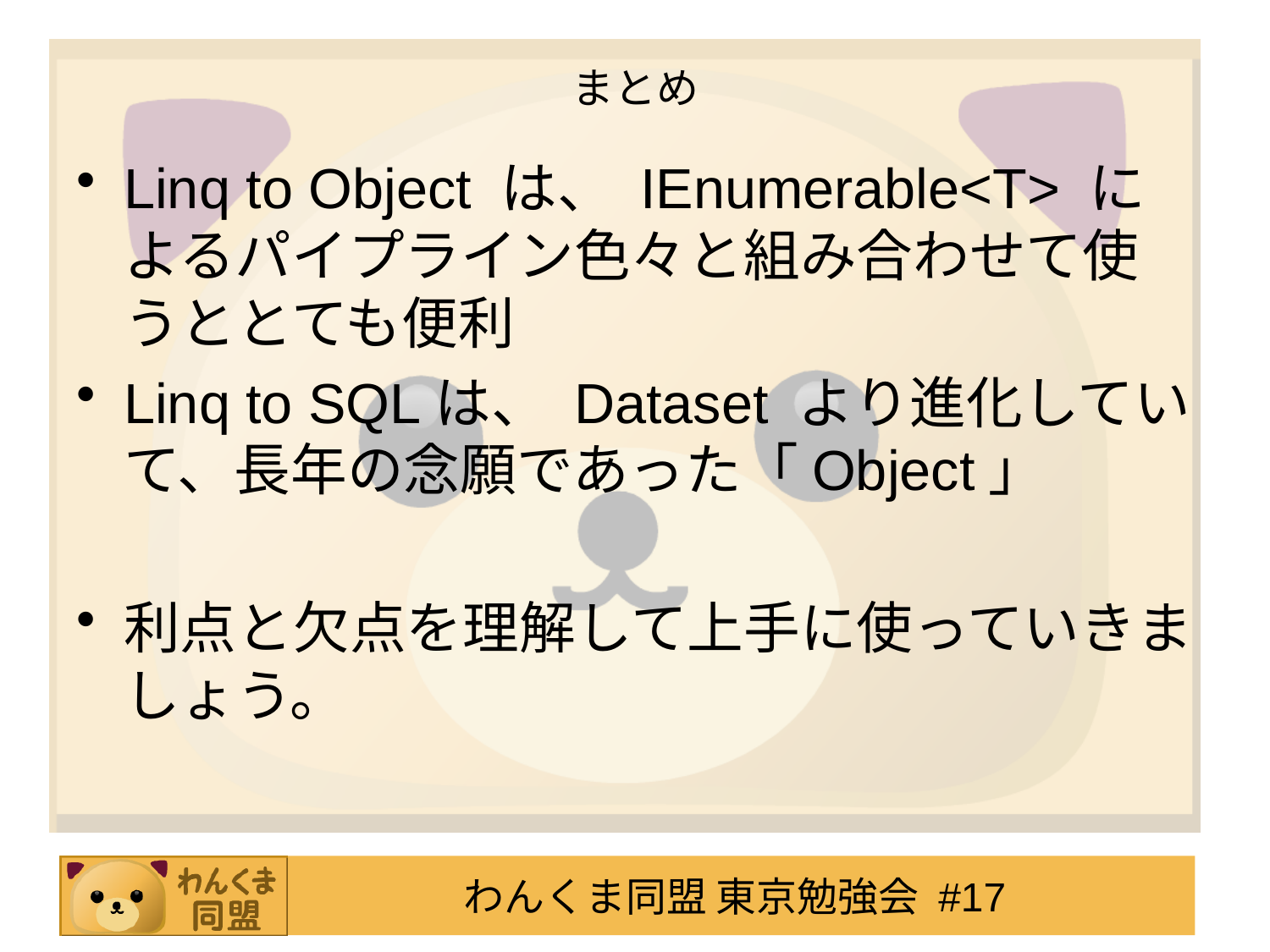

# まとめ
Linq to Object は、 IEnumerable<T> によるパイプライン色々と組み合わせて使うととても便利
Linq to SQLは、 Dataset より進化していて、長年の念願であった「Object」

利点と欠点を理解して上手に使っていきましょう。